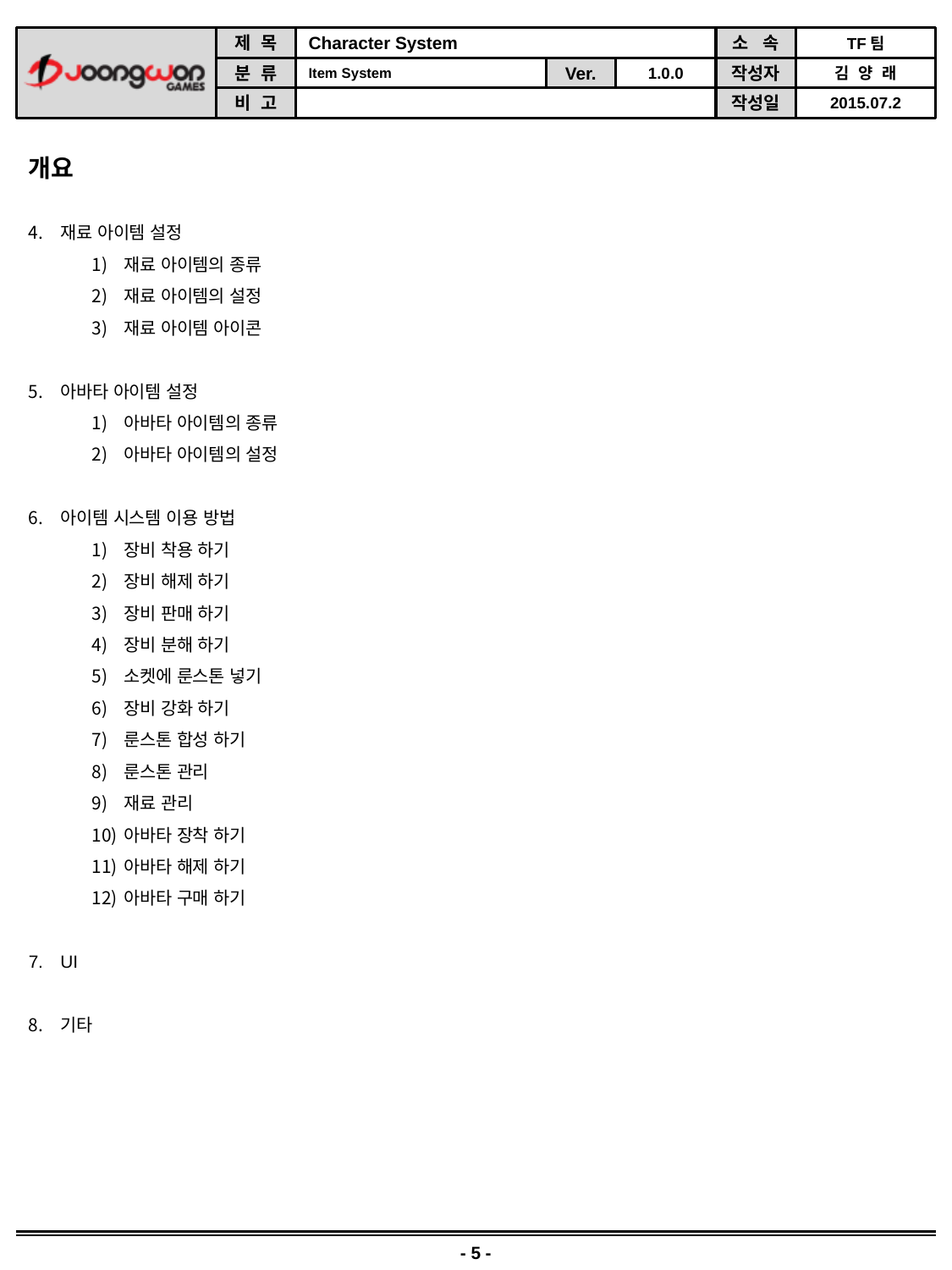

개요
재료 아이템 설정
재료 아이템의 종류
재료 아이템의 설정
재료 아이템 아이콘

아바타 아이템 설정
아바타 아이템의 종류
아바타 아이템의 설정

아이템 시스템 이용 방법
장비 착용 하기
장비 해제 하기
장비 판매 하기
장비 분해 하기
소켓에 룬스톤 넣기
장비 강화 하기
룬스톤 합성 하기
룬스톤 관리
재료 관리
아바타 장착 하기
아바타 해제 하기
아바타 구매 하기

UI

기타
- 5 -